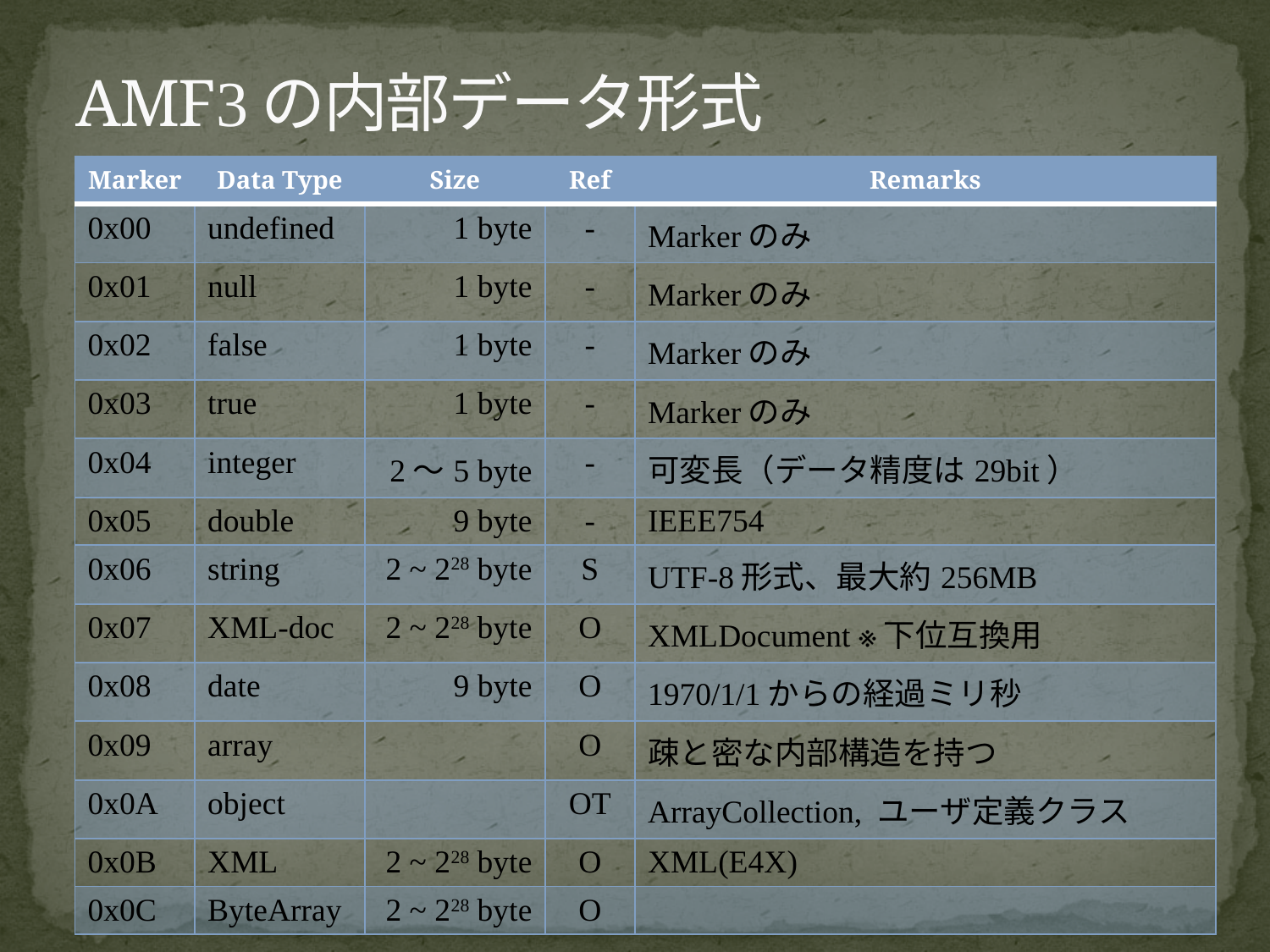

# AMF3の内部データ形式
| Marker | Data Type | Size | Ref | Remarks |
| --- | --- | --- | --- | --- |
| 0x00 | undefined | 1 byte | - | Markerのみ |
| 0x01 | null | 1 byte | - | Markerのみ |
| 0x02 | false | 1 byte | - | Markerのみ |
| 0x03 | true | 1 byte | - | Markerのみ |
| 0x04 | integer | 2～5 byte | - | 可変長（データ精度は29bit） |
| 0x05 | double | 9 byte | - | IEEE754 |
| 0x06 | string | 2 ~ 228 byte | S | UTF-8形式、最大約256MB |
| 0x07 | XML-doc | 2 ~ 228 byte | O | XMLDocument ※下位互換用 |
| 0x08 | date | 9 byte | O | 1970/1/1からの経過ミリ秒 |
| 0x09 | array |  | O | 疎と密な内部構造を持つ |
| 0x0A | object |  | OT | ArrayCollection, ユーザ定義クラス |
| 0x0B | XML | 2 ~ 228 byte | O | XML(E4X) |
| 0x0C | ByteArray | 2 ~ 228 byte | O |  |